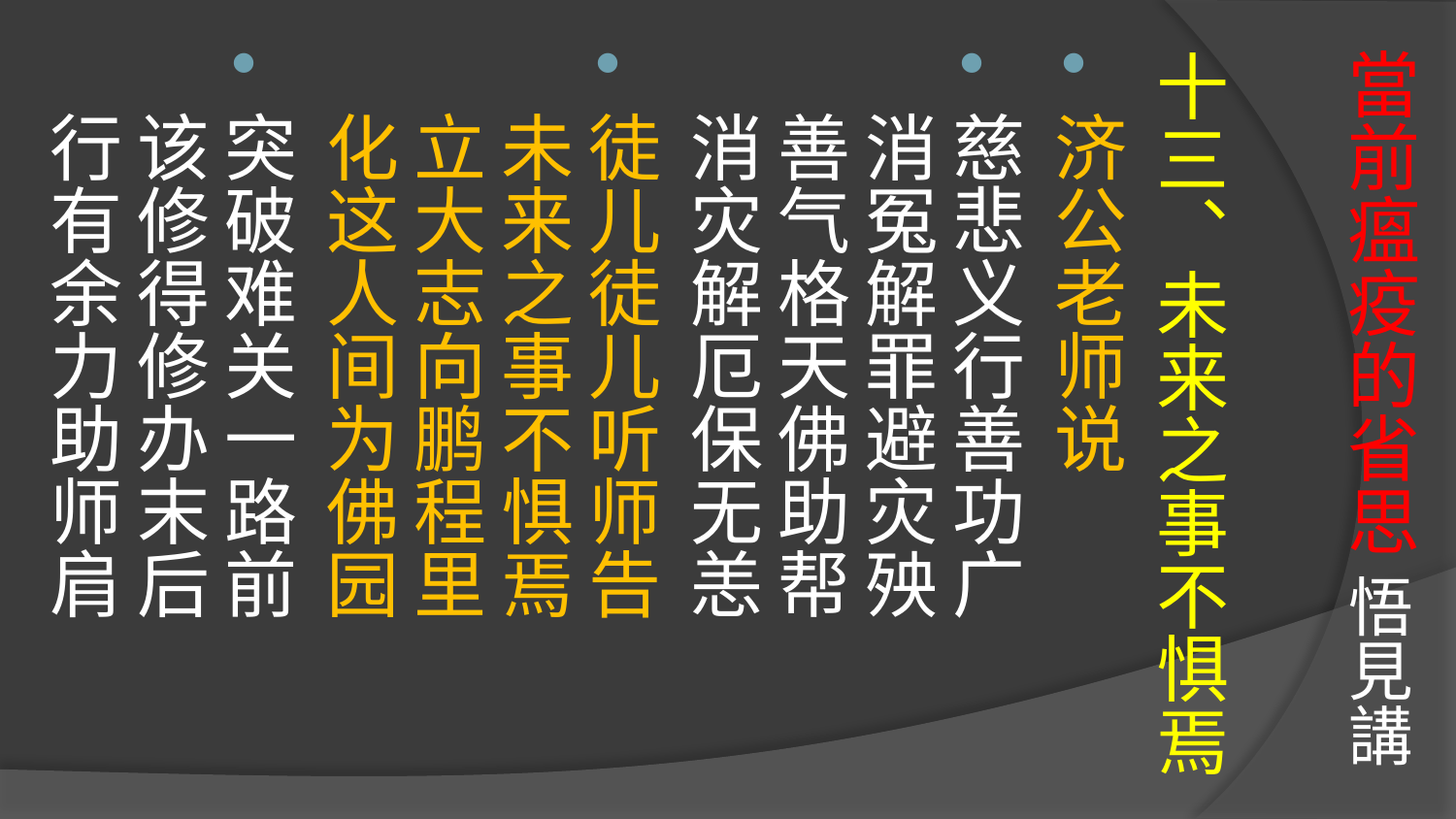

# 當前瘟疫的省思 悟見講
十三、未来之事不惧焉
济公老师说
慈悲义行善功广
消冤解罪避灾殃
善气格天佛助帮
消灾解厄保无恙
徒儿徒儿听师告
未来之事不惧焉
立大志向鹏程里
化这人间为佛园
突破难关一路前
该修得修办末后
行有余力助师肩